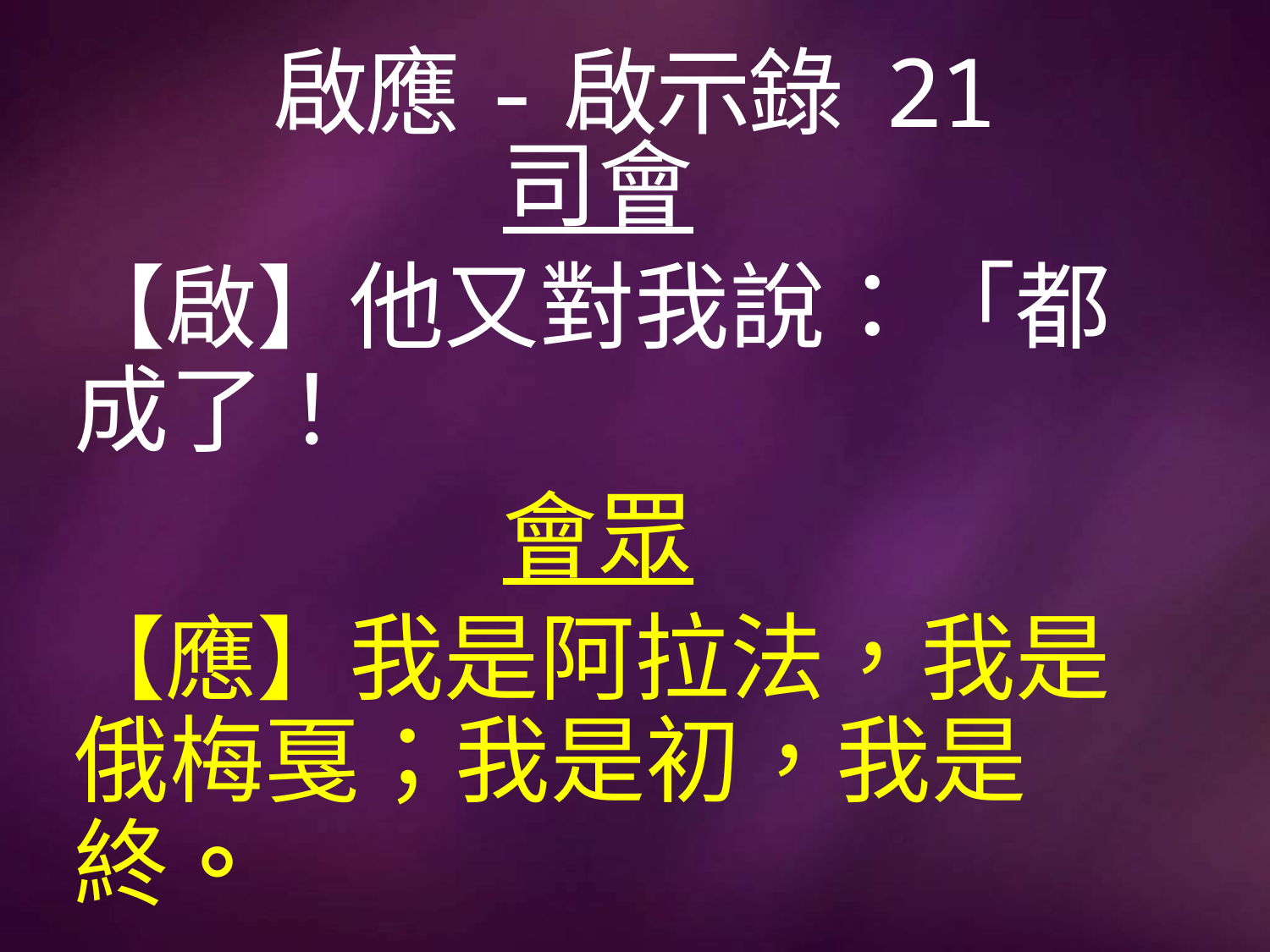

# 啟應-啟示錄 21
司會
【啟】他又對我說：「都成了！

會眾
【應】我是阿拉法，我是俄梅戛；我是初，我是終。